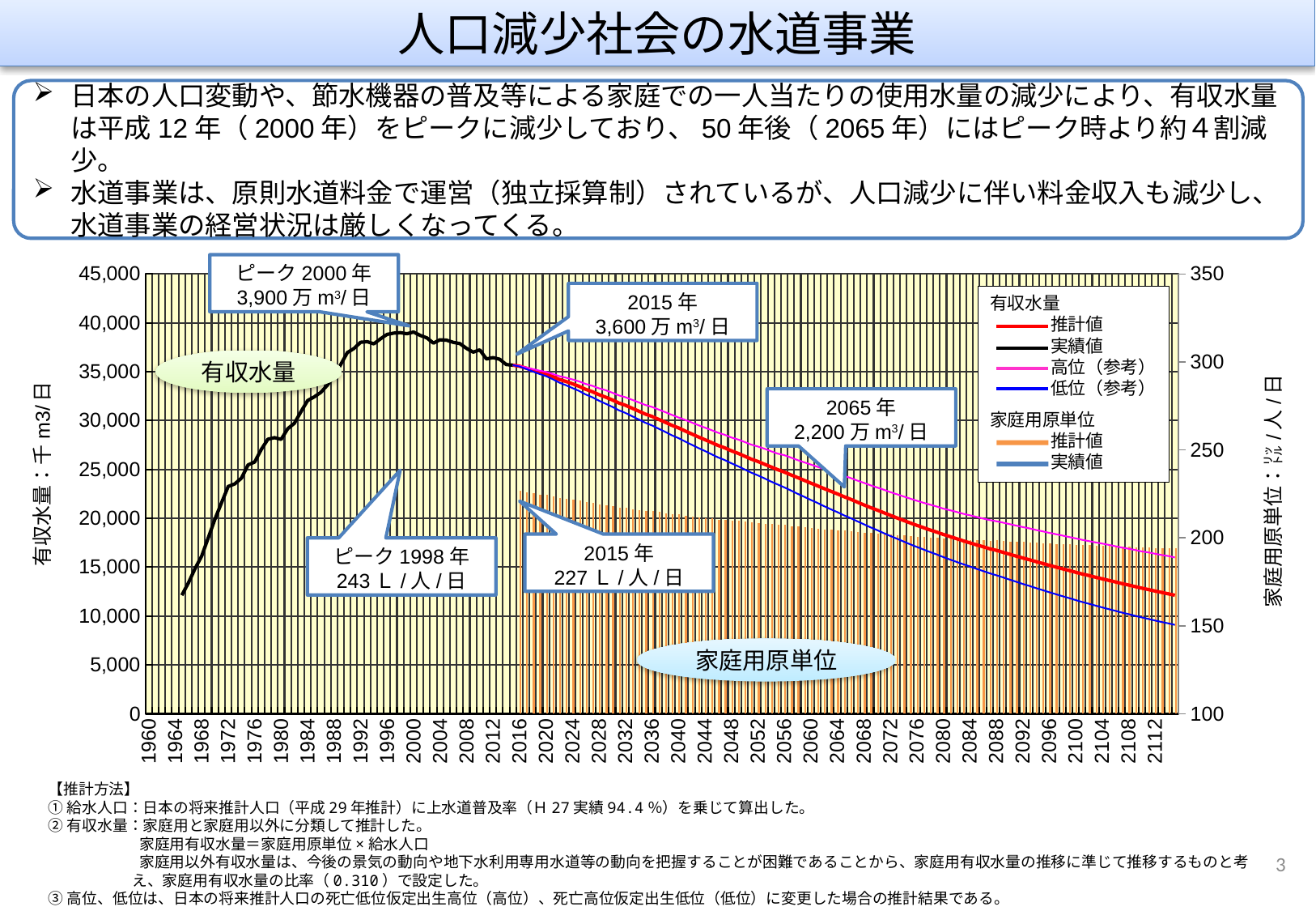

人口減少社会の水道事業
日本の人口変動や、節水機器の普及等による家庭での一人当たりの使用水量の減少により、有収水量は平成12年（2000年）をピークに減少しており、50年後（2065年）にはピーク時より約４割減少。
水道事業は、原則水道料金で運営（独立採算制）されているが、人口減少に伴い料金収入も減少し、水道事業の経営状況は厳しくなってくる。

### Chart

| Category | 生活用原単位（実績） 117  127  137  142  154  166  176  167  171  174  180  181  185  192  189  186  194  197  205  211  213  215  217  222  228  234  234  238  239  240  240  242  242  243  243  242  241  239  238  239  240  239  234  231  231  235  232  232  231  | 生活用原単位（推計） | 推計値 | 実績値 | 高位（参考） | 低位（参考） |
|---|---|---|---|---|---|---|
ピーク2000年
3,900万m3/日
2015年
3,600万m3/日
有収水量
推計値
実績値
高位（参考）
低位（参考）
家庭用原単位
推計値
実績値

有収水量
2065年
2,200万m3/日

2015年
227Ｌ/人/日
ピーク1998年
243Ｌ/人/日
家庭用原単位
【推計方法】
①給水人口：日本の将来推計人口（平成29年推計）に上水道普及率（Ｈ27実績94.4％）を乗じて算出した。
②有収水量：家庭用と家庭用以外に分類して推計した。
　　　　　　家庭用有収水量＝家庭用原単位×給水人口
　　　　　　家庭用以外有収水量は、今後の景気の動向や地下水利用専用水道等の動向を把握することが困難であることから、家庭用有収水量の推移に準じて推移するものと考え、家庭用有収水量の比率（0.310）で設定した。
③高位、低位は、日本の将来推計人口の死亡低位仮定出生高位（高位）、死亡高位仮定出生低位（低位）に変更した場合の推計結果である。
3